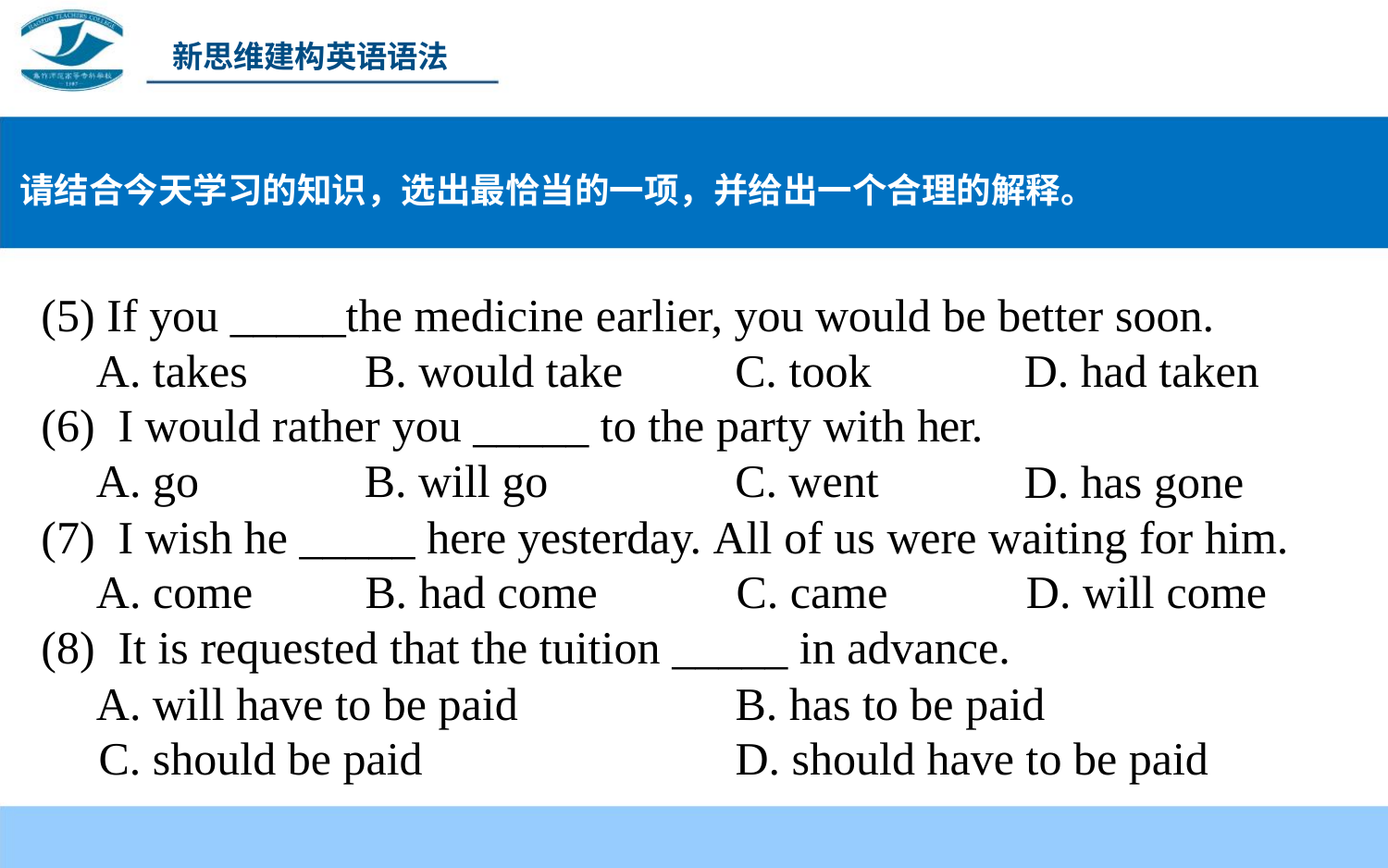

新思维建构英语语法
请结合今天学习的知识，选出最恰当的一项，并给出一个合理的解释。
(5) If you _____the medicine earlier, you would be better soon.
A. takes
(6) I would rather you _____ to the party with her.
A. go B. will go C. went
B. would take
C. took
D. had taken
D. has gone
(7) I wish he _____ here yesterday. All of us were waiting for him.
A. come B. had come C. came D. will come
(8) It is requested that the tuition _____ in advance.
A. will have to be paid
C. should be paid
B. has to be paid
D. should have to be paid